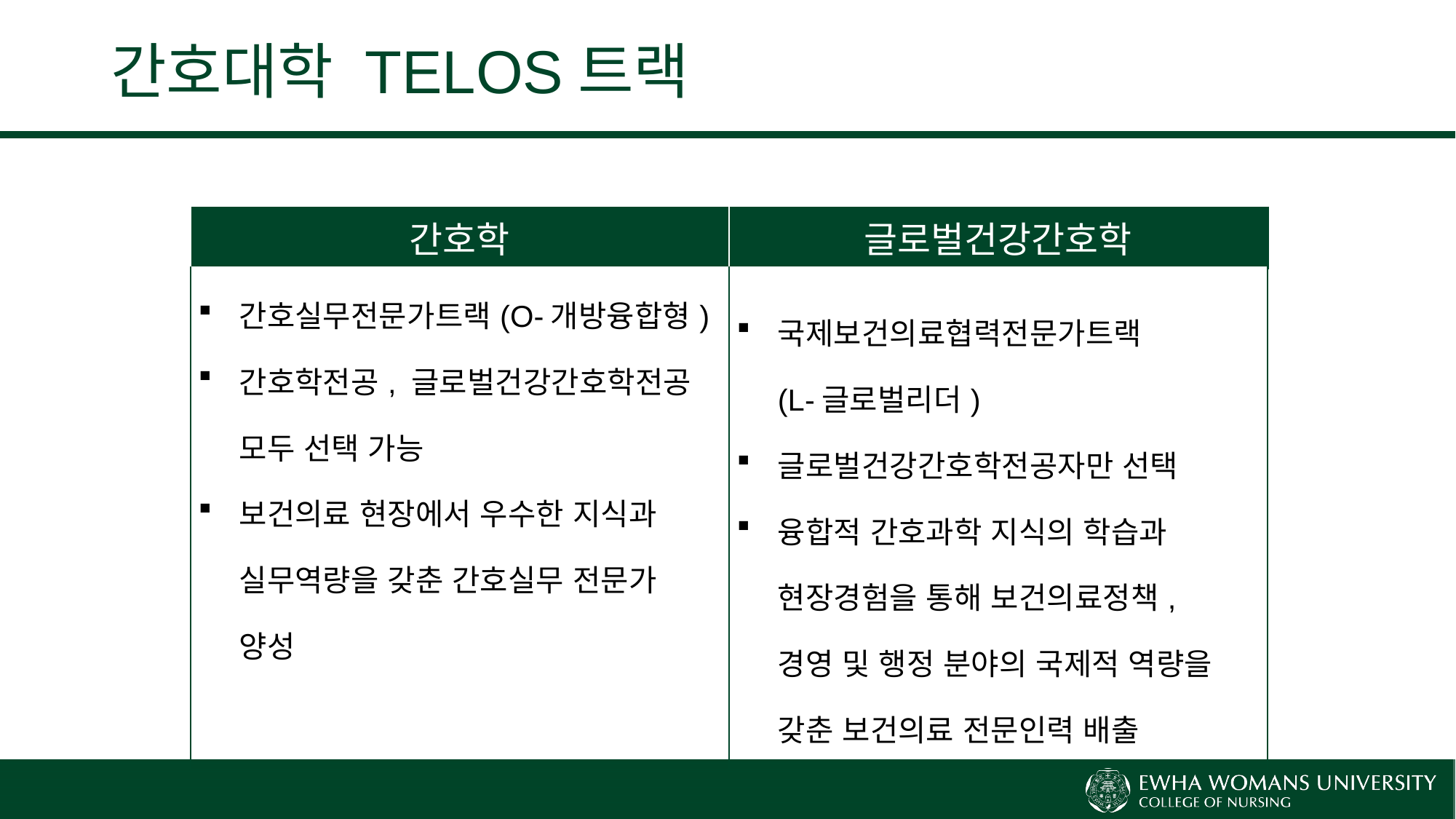

# 간호대학 TELOS트랙
| 간호학 | 글로벌건강간호학 |
| --- | --- |
| 간호실무전문가트랙(O-개방융합형) 간호학전공, 글로벌건강간호학전공 모두 선택 가능 보건의료 현장에서 우수한 지식과 실무역량을 갖춘 간호실무 전문가 양성 | 국제보건의료협력전문가트랙 (L-글로벌리더) 글로벌건강간호학전공자만 선택 융합적 간호과학 지식의 학습과 현장경험을 통해 보건의료정책, 경영 및 행정 분야의 국제적 역량을 갖춘 보건의료 전문인력 배출 |